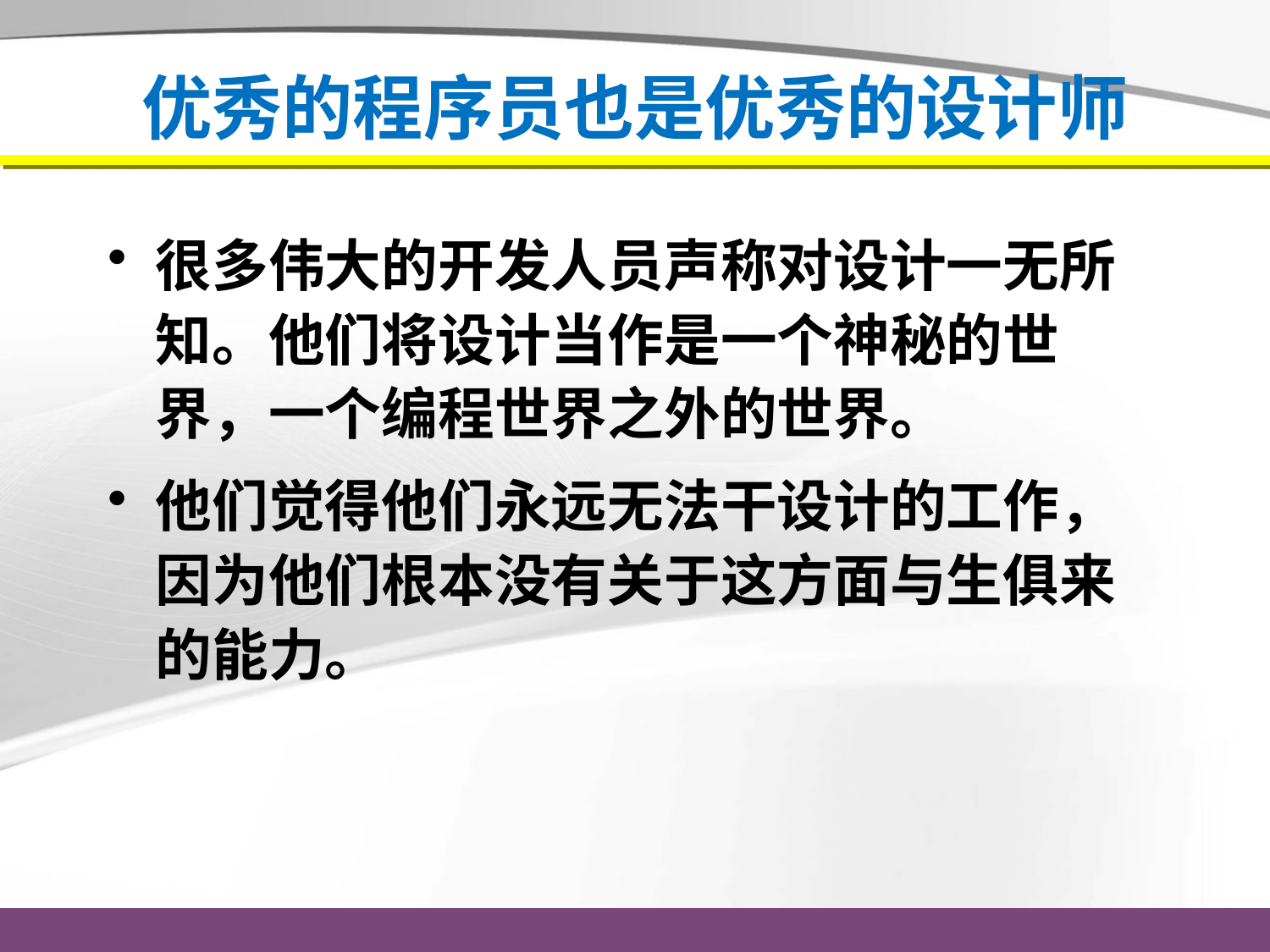

# 优秀的程序员也是优秀的设计师
很多伟大的开发人员声称对设计一无所知。他们将设计当作是一个神秘的世界，一个编程世界之外的世界。
他们觉得他们永远无法干设计的工作，因为他们根本没有关于这方面与生俱来的能力。